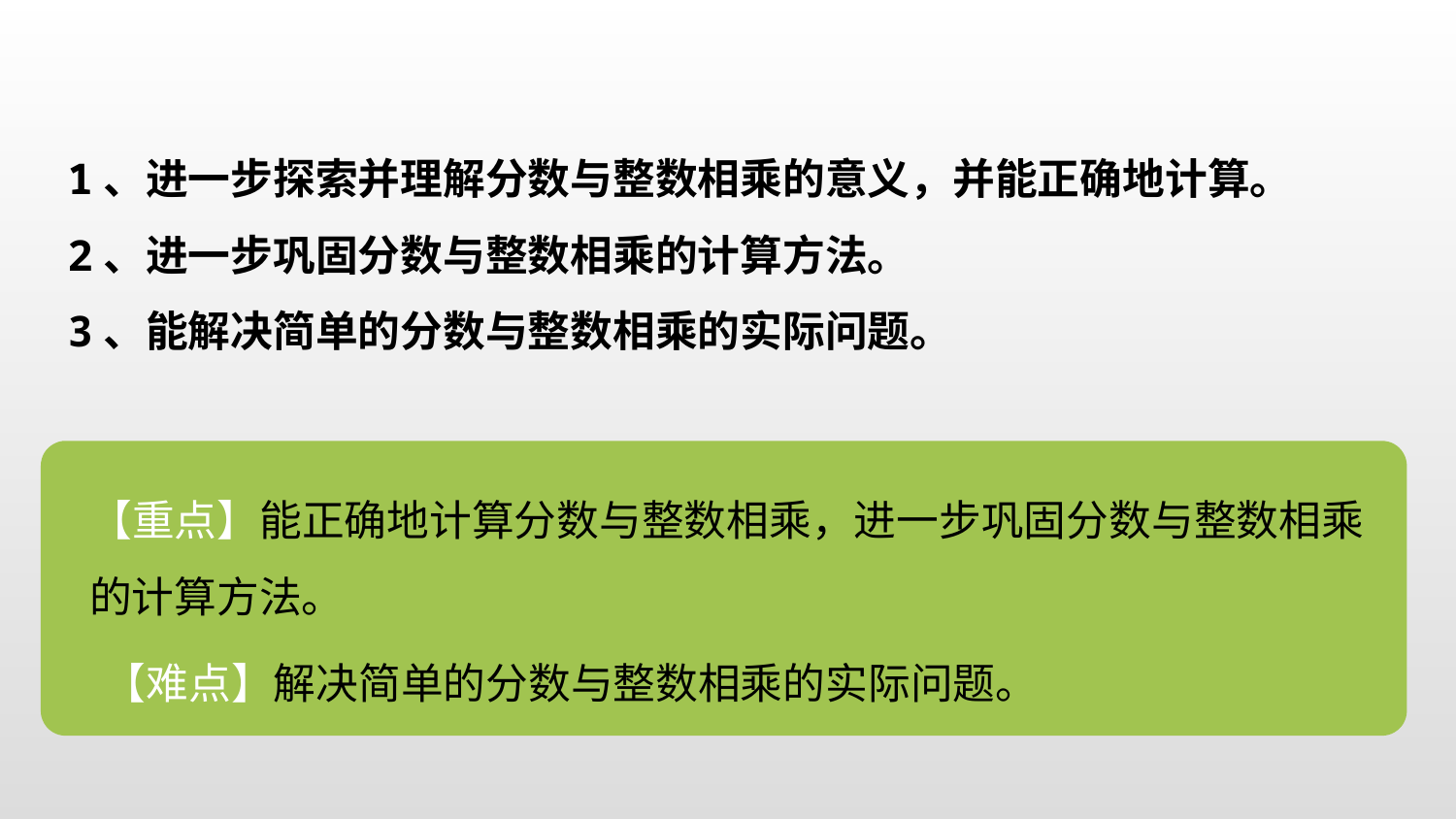

1、进一步探索并理解分数与整数相乘的意义，并能正确地计算。
2、进一步巩固分数与整数相乘的计算方法。
3、能解决简单的分数与整数相乘的实际问题。

【重点】能正确地计算分数与整数相乘，进一步巩固分数与整数相乘的计算方法。

 【难点】解决简单的分数与整数相乘的实际问题。